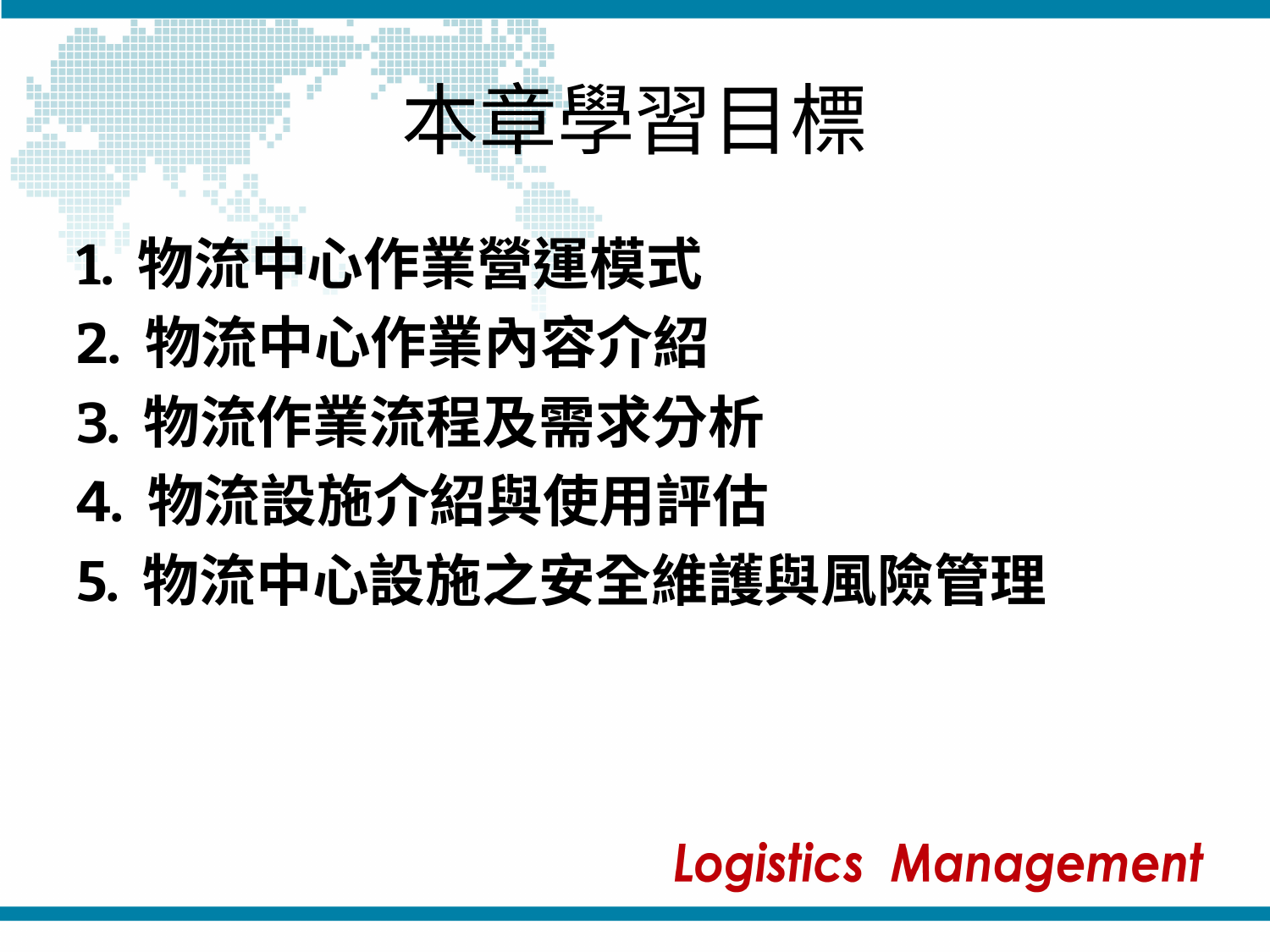

# 本章學習目標
1. 物流中心作業營運模式
2. 物流中心作業內容介紹
3. 物流作業流程及需求分析
4. 物流設施介紹與使用評估
5. 物流中心設施之安全維護與風險管理